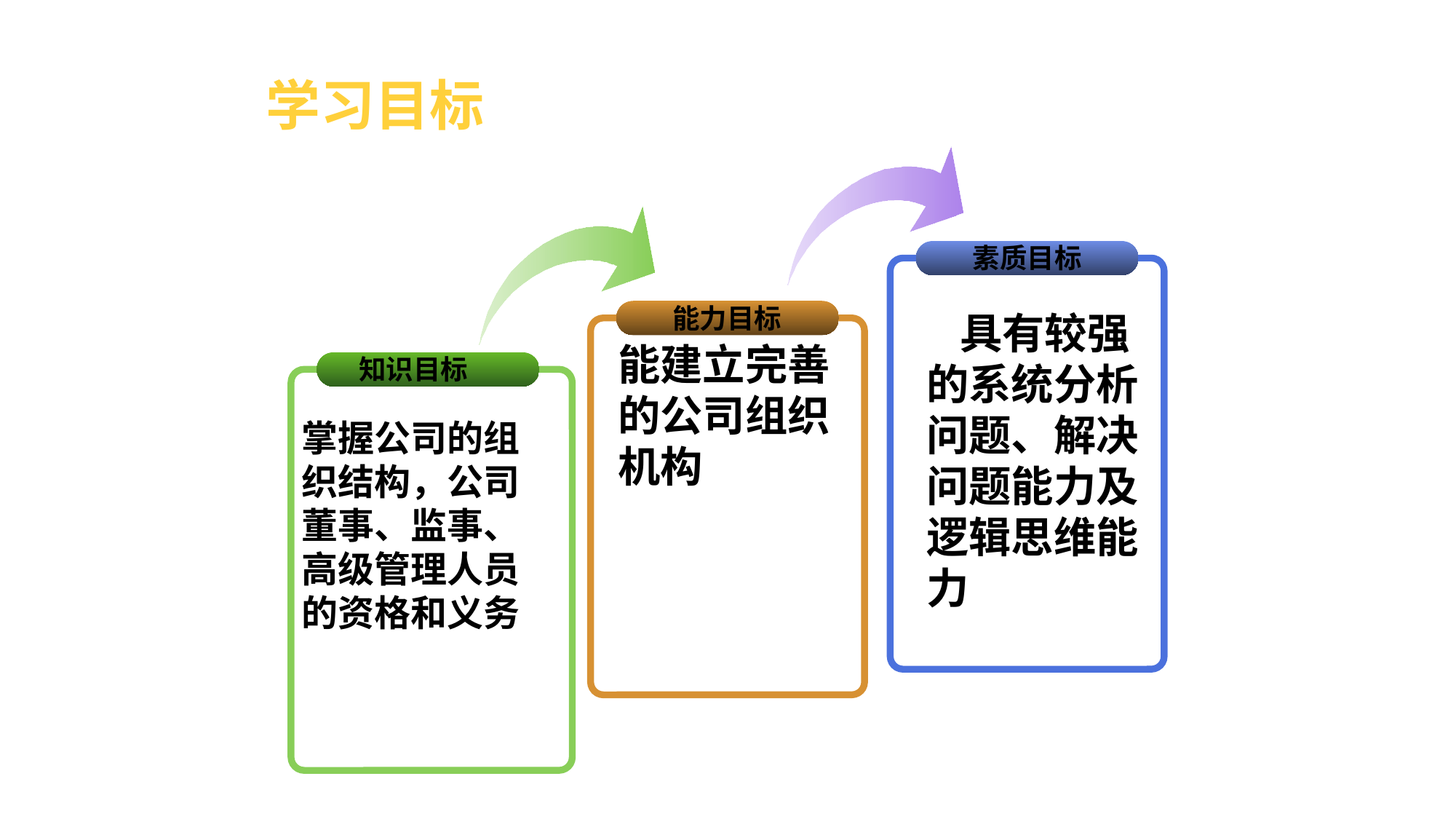

# 学习目标

素质目标

能力目标

   具有较强的系统分析问题、解决问题能力及逻辑思维能力

能建立完善的公司组织机构
知识目标

掌握公司的组织结构，公司董事、监事、高级管理人员的资格和义务